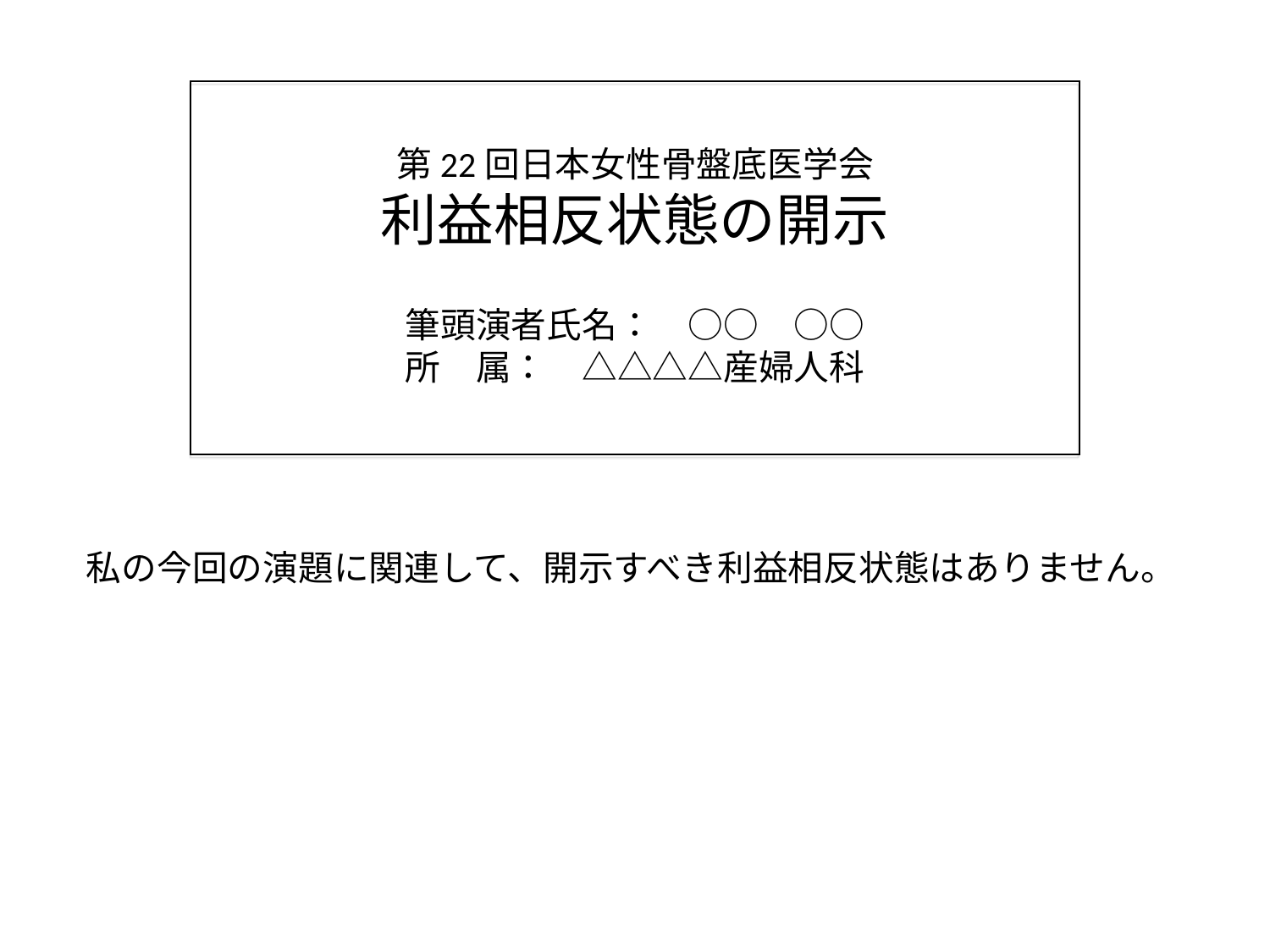

第22回日本女性骨盤底医学会
利益相反状態の開示
 
筆頭演者氏名：　○○　○○
所　属：　△△△△産婦人科

私の今回の演題に関連して、開示すべき利益相反状態はありません。